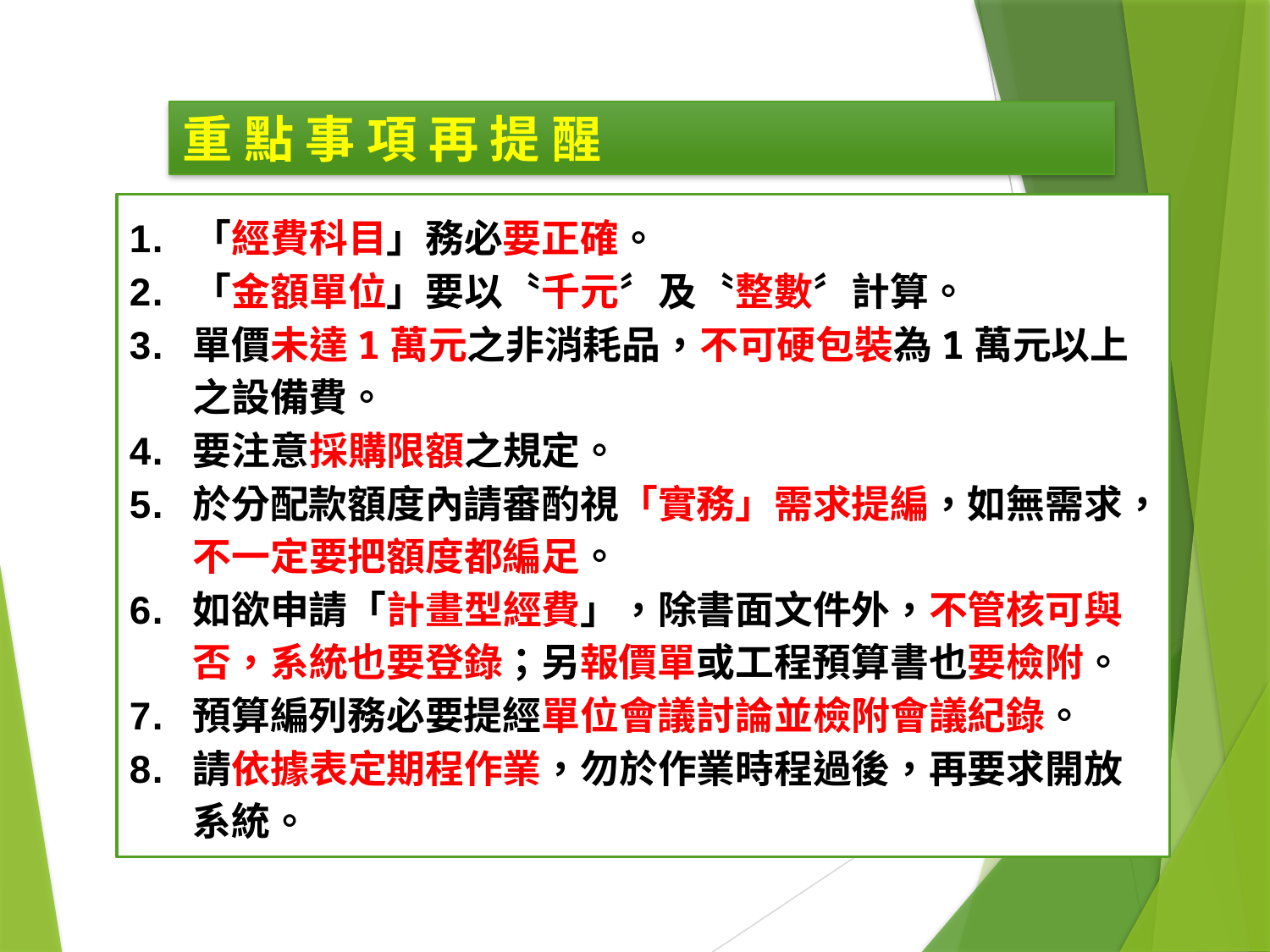

# 重 點 事 項 再 提 醒
「經費科目」務必要正確。
「金額單位」要以〝千元〞及〝整數〞計算。
單價未達1萬元之非消耗品，不可硬包裝為1萬元以上之設備費。
要注意採購限額之規定。
於分配款額度內請審酌視「實務」需求提編，如無需求，不一定要把額度都編足。
如欲申請「計畫型經費」，除書面文件外，不管核可與否，系統也要登錄；另報價單或工程預算書也要檢附。
預算編列務必要提經單位會議討論並檢附會議紀錄。
請依據表定期程作業，勿於作業時程過後，再要求開放系統。